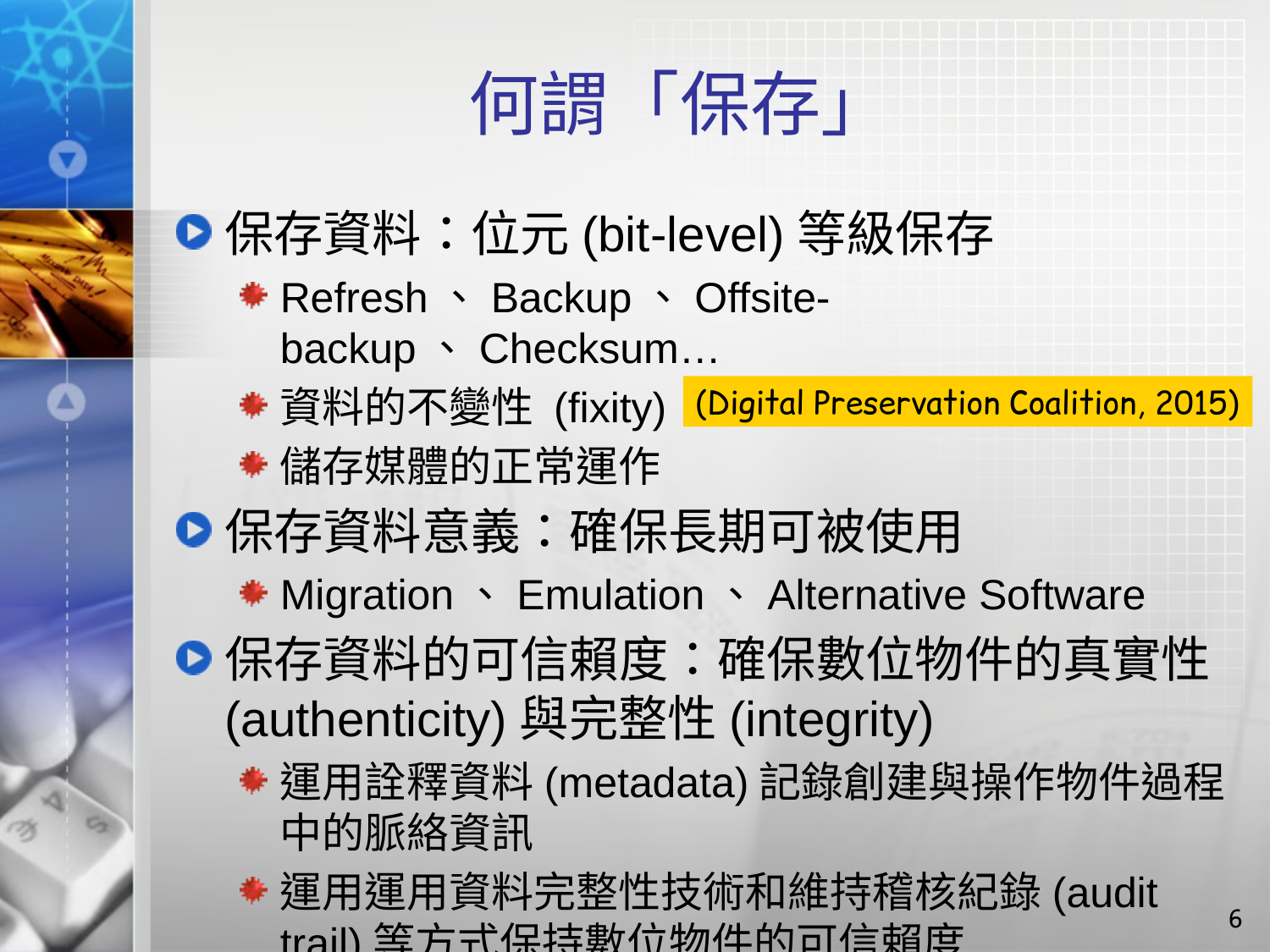

# 何謂「保存」
保存資料：位元(bit-level)等級保存
Refresh、Backup、Offsite-backup、Checksum…
資料的不變性 (fixity)
儲存媒體的正常運作
保存資料意義：確保長期可被使用
Migration、Emulation、Alternative Software
保存資料的可信賴度：確保數位物件的真實性(authenticity)與完整性(integrity)
運用詮釋資料(metadata)記錄創建與操作物件過程中的脈絡資訊
運用運用資料完整性技術和維持稽核紀錄(audit trail)等方式保持數位物件的可信賴度
(Digital Preservation Coalition, 2015)
6